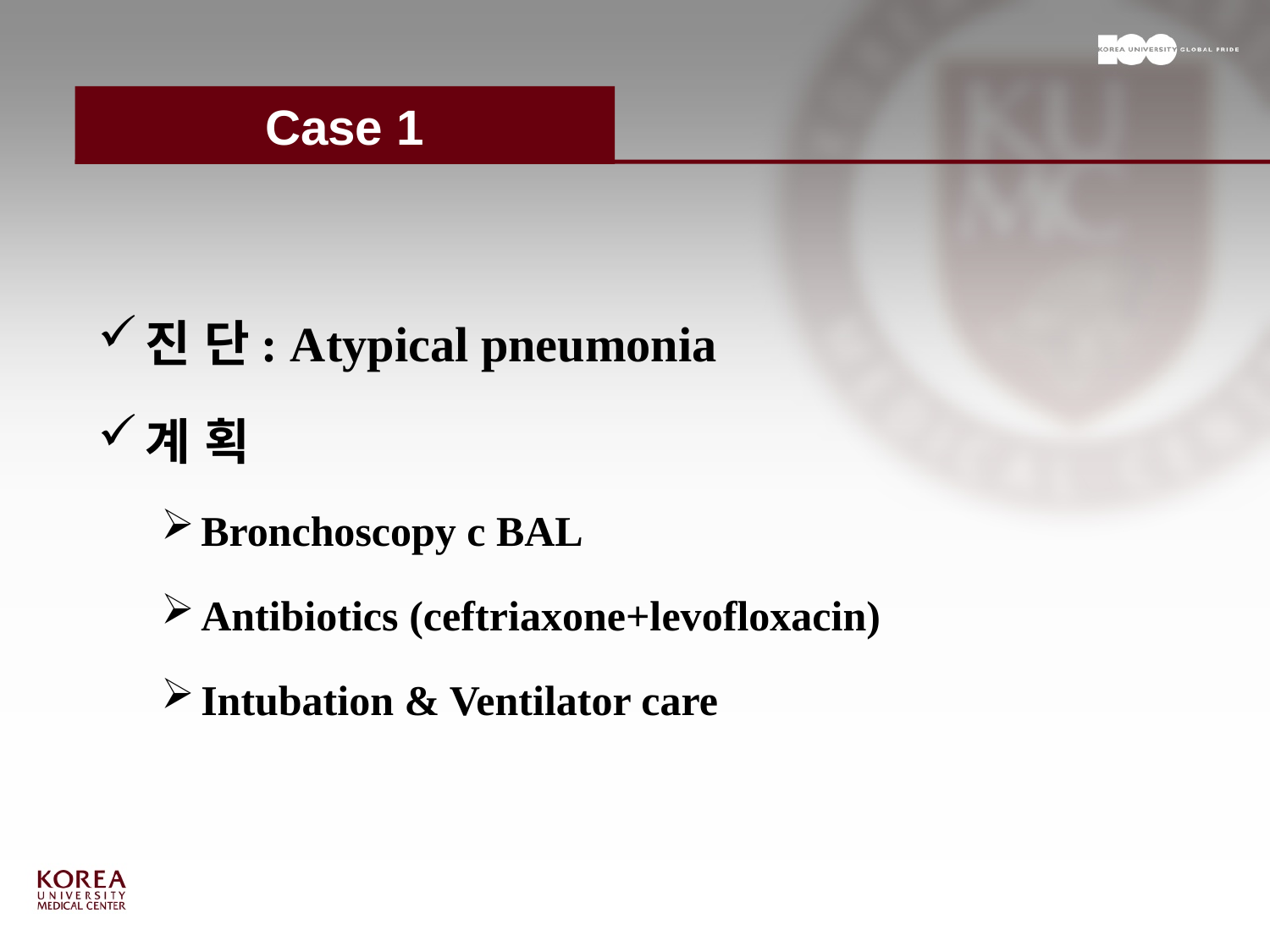

# Case 1
진 단: Atypical pneumonia
계 획
Bronchoscopy c BAL
Antibiotics (ceftriaxone+levofloxacin)
Intubation & Ventilator care